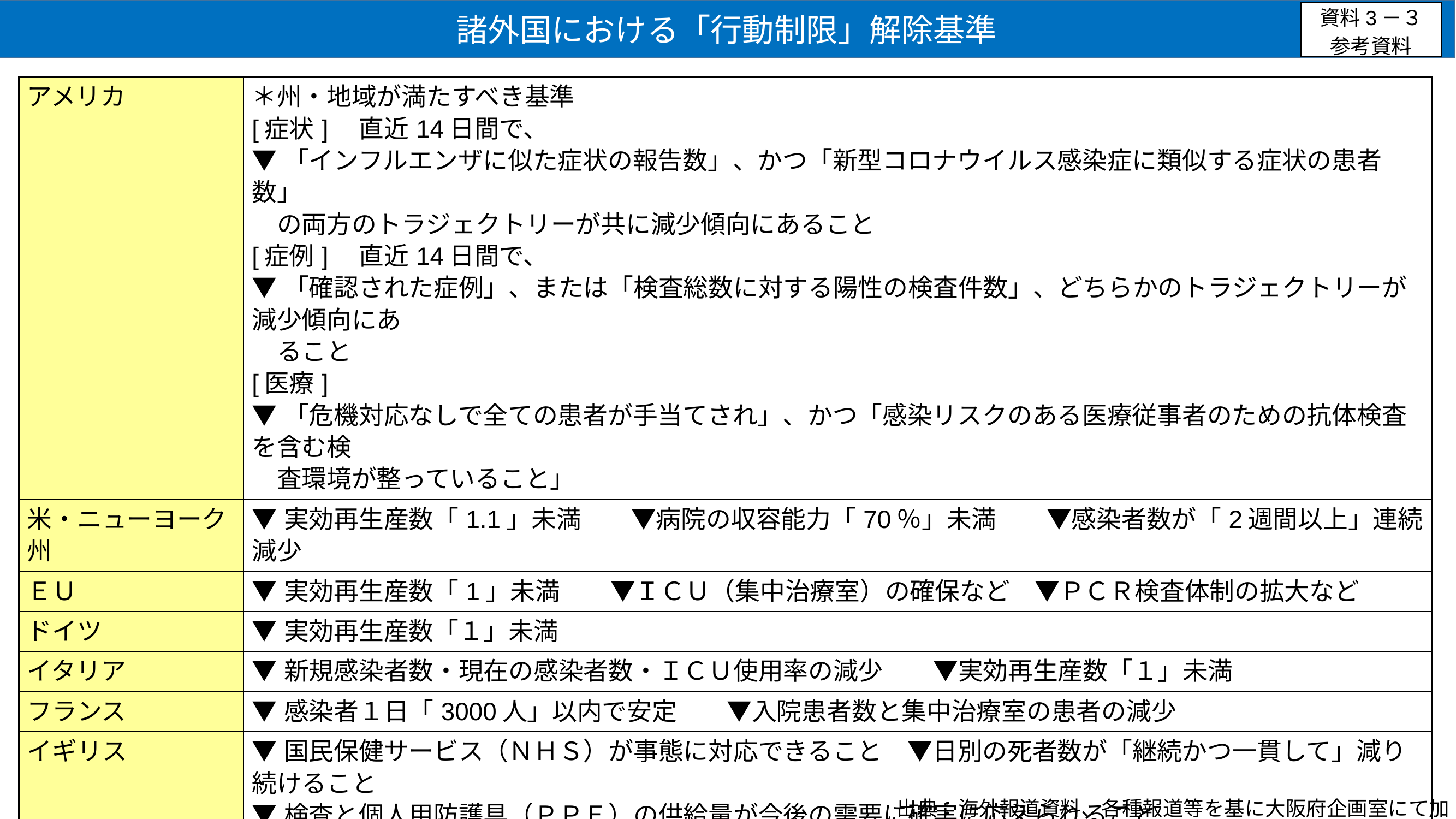

諸外国における「行動制限」解除基準
資料3－３
参考資料
| アメリカ | ＊州・地域が満たすべき基準 [症状]　直近14日間で、 ▼「インフルエンザに似た症状の報告数」、かつ「新型コロナウイルス感染症に類似する症状の患者数」 　の両方のトラジェクトリーが共に減少傾向にあること [症例]　直近14日間で、 ▼「確認された症例」、または「検査総数に対する陽性の検査件数」、どちらかのトラジェクトリーが減少傾向にあ 　ること [医療] ▼「危機対応なしで全ての患者が手当てされ」、かつ「感染リスクのある医療従事者のための抗体検査を含む検 　査環境が整っていること」 |
| --- | --- |
| 米・ニューヨーク州 | ▼実効再生産数「1.1」未満　　▼病院の収容能力「70％」未満　　▼感染者数が「2週間以上」連続減少 |
| ＥＵ | ▼実効再生産数「1」未満　　▼ＩＣＵ（集中治療室）の確保など　▼ＰＣＲ検査体制の拡大など |
| ドイツ | ▼実効再生産数「１」未満 |
| イタリア | ▼新規感染者数・現在の感染者数・ＩＣＵ使用率の減少　　▼実効再生産数「１」未満 |
| フランス | ▼感染者１日「3000人」以内で安定　　▼入院患者数と集中治療室の患者の減少 |
| イギリス | ▼国民保健サービス（ＮＨＳ）が事態に対応できること　▼日別の死者数が「継続かつ一貫して」減り続けること ▼検査と個人用防護具（ＰＰＥ）の供給量が今後の需要に確実に応えられること ▼どの緩和措置も2度目の感染ピークの原因とならないこと |
| シンガポール | ▼感染拡大の顕著な減少　　＊平均新規感染者数は半分以下に減少中（先々週25人、先週12人） |
| 韓国 | ▼新規感染者数の減少 |
　出典：海外報道資料、各種報道等を基に大阪府企画室にて加工